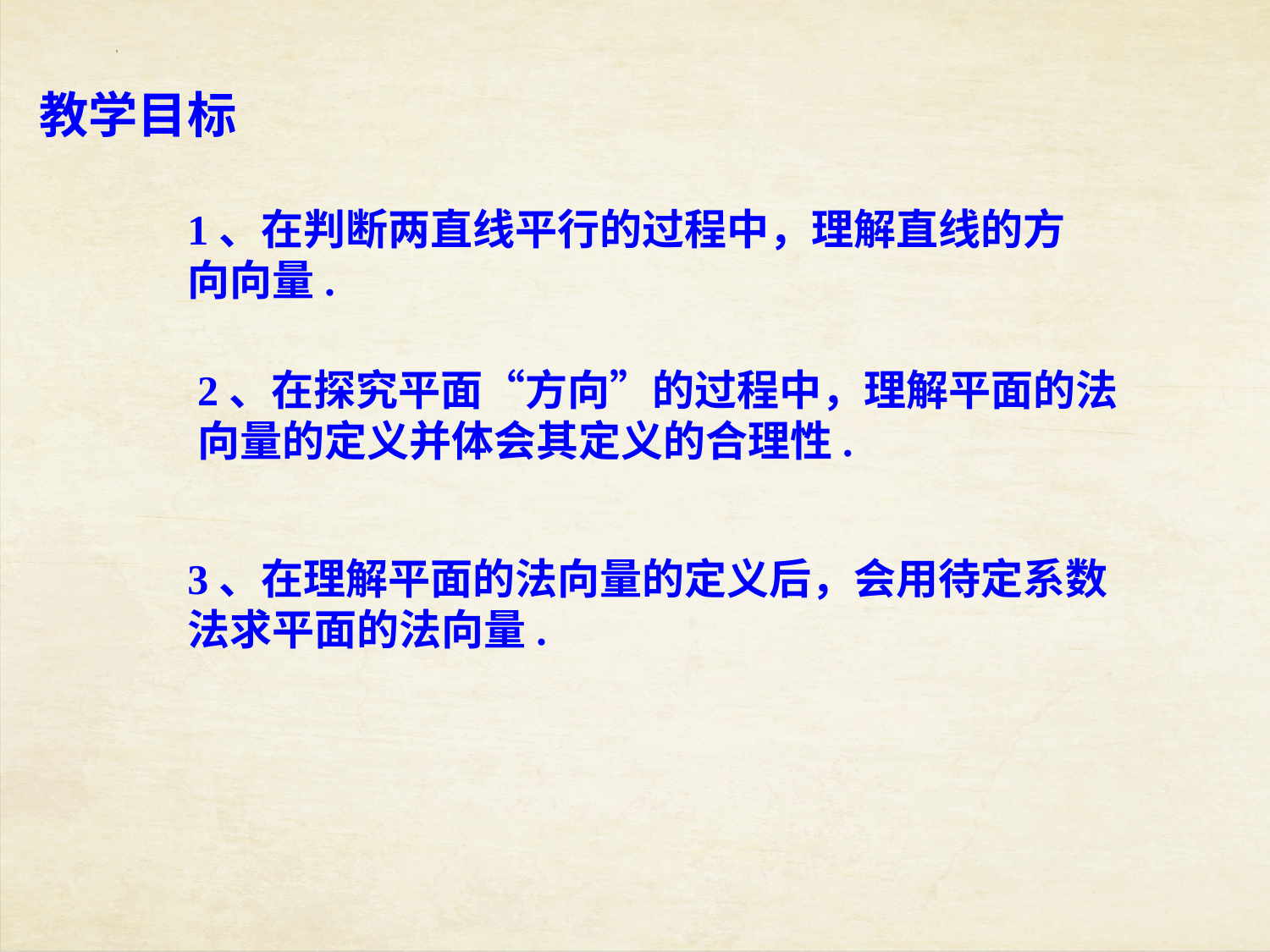

教学目标
1、在判断两直线平行的过程中，理解直线的方向向量.
2、在探究平面“方向”的过程中，理解平面的法向量的定义并体会其定义的合理性.
3、在理解平面的法向量的定义后，会用待定系数法求平面的法向量.